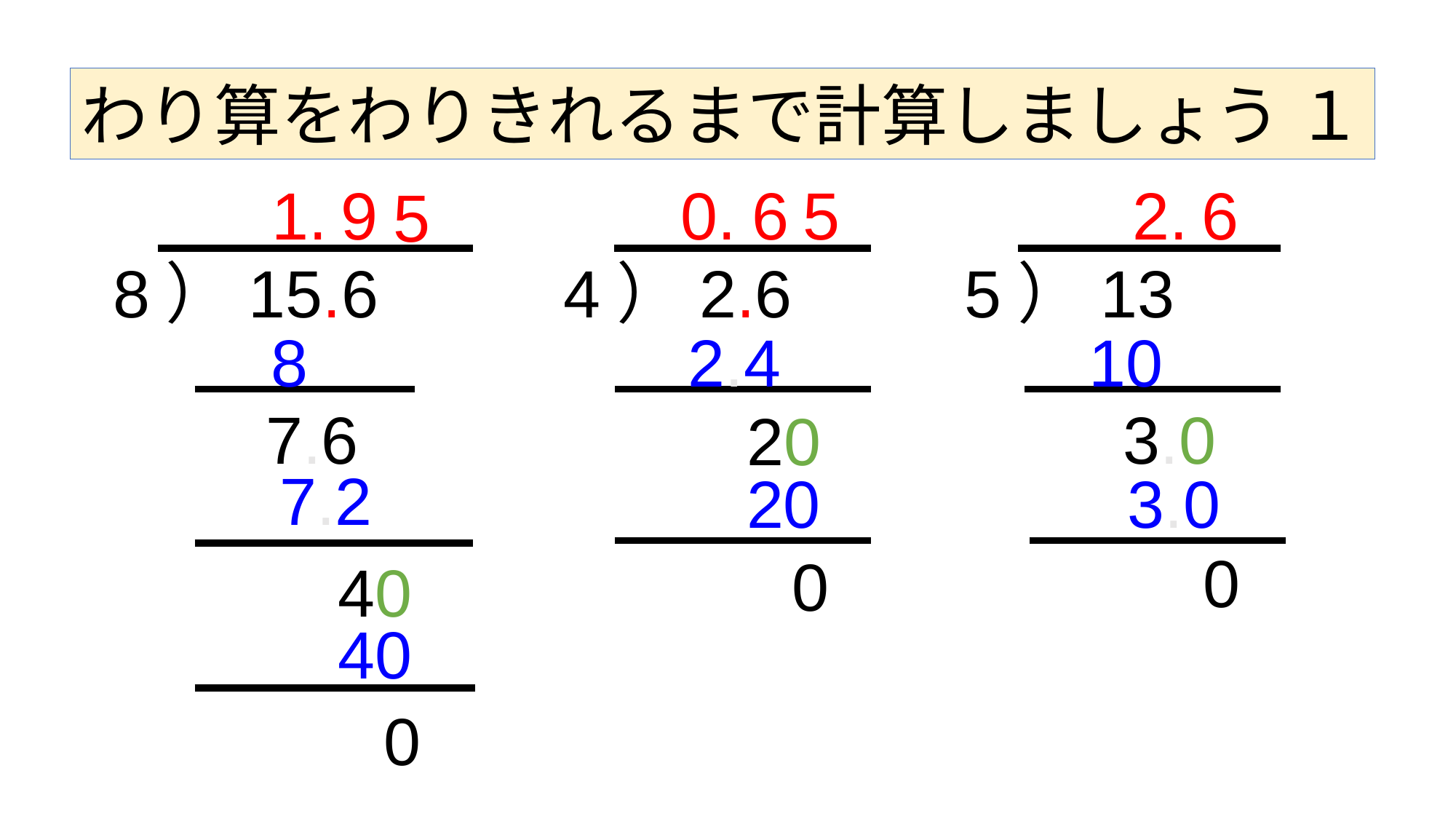

わり算をわりきれるまで計算しましょう １
1.
9
0.
6
5
2.
6
5
8）15.6
4）2.6
5）13
8
2.4
10
3.0
7.6
20
7.2
20
3.0
0
0
40
40
0